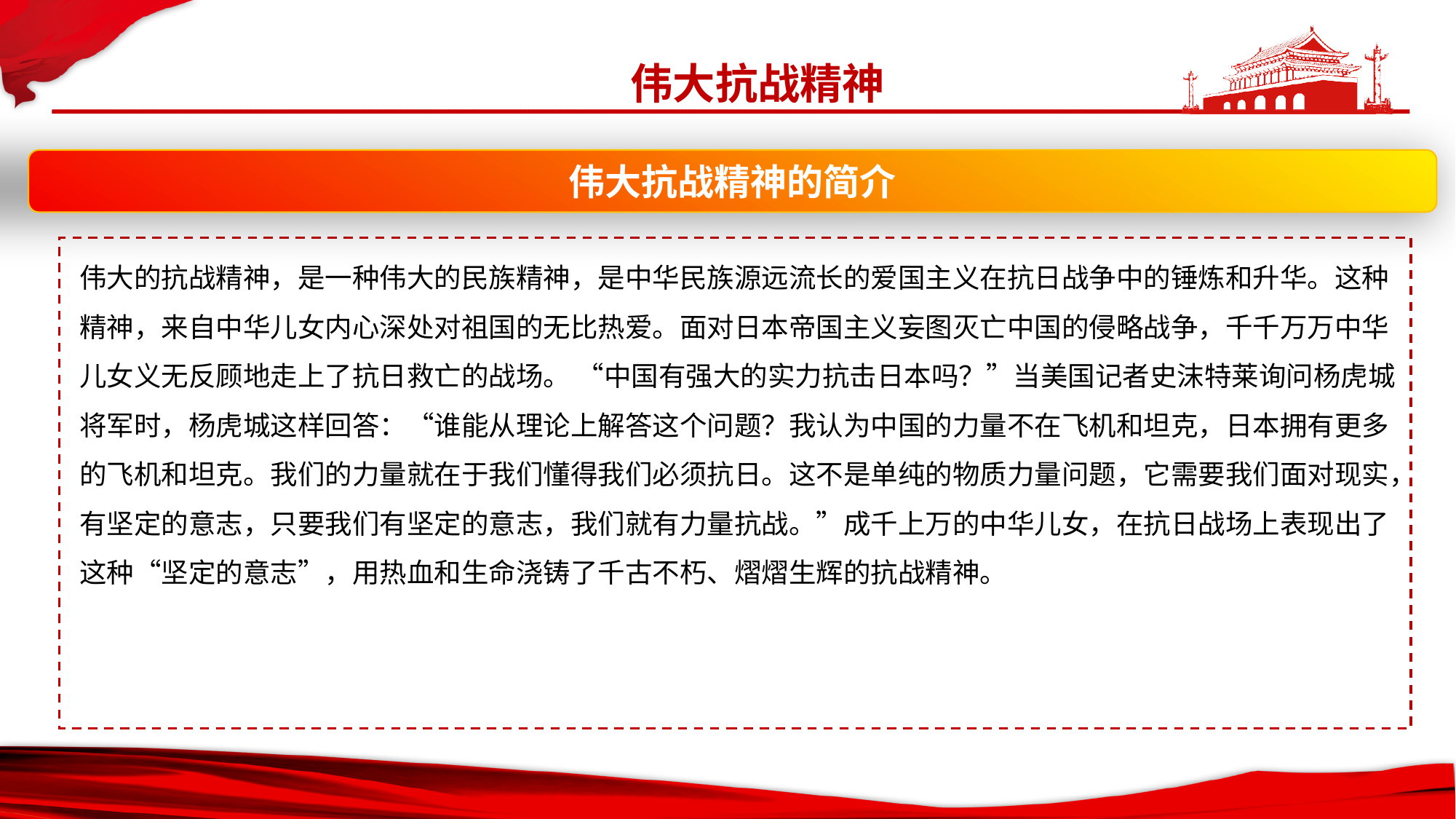

伟大抗战精神
伟大抗战精神的简介

伟大的抗战精神，是一种伟大的民族精神，是中华民族源远流长的爱国主义在抗日战争中的锤炼和升华。这种精神，来自中华儿女内心深处对祖国的无比热爱。面对日本帝国主义妄图灭亡中国的侵略战争，千千万万中华儿女义无反顾地走上了抗日救亡的战场。 “中国有强大的实力抗击日本吗？”当美国记者史沫特莱询问杨虎城将军时，杨虎城这样回答：“谁能从理论上解答这个问题？我认为中国的力量不在飞机和坦克，日本拥有更多的飞机和坦克。我们的力量就在于我们懂得我们必须抗日。这不是单纯的物质力量问题，它需要我们面对现实，有坚定的意志，只要我们有坚定的意志，我们就有力量抗战。”成千上万的中华儿女，在抗日战场上表现出了这种“坚定的意志”，用热血和生命浇铸了千古不朽、熠熠生辉的抗战精神。